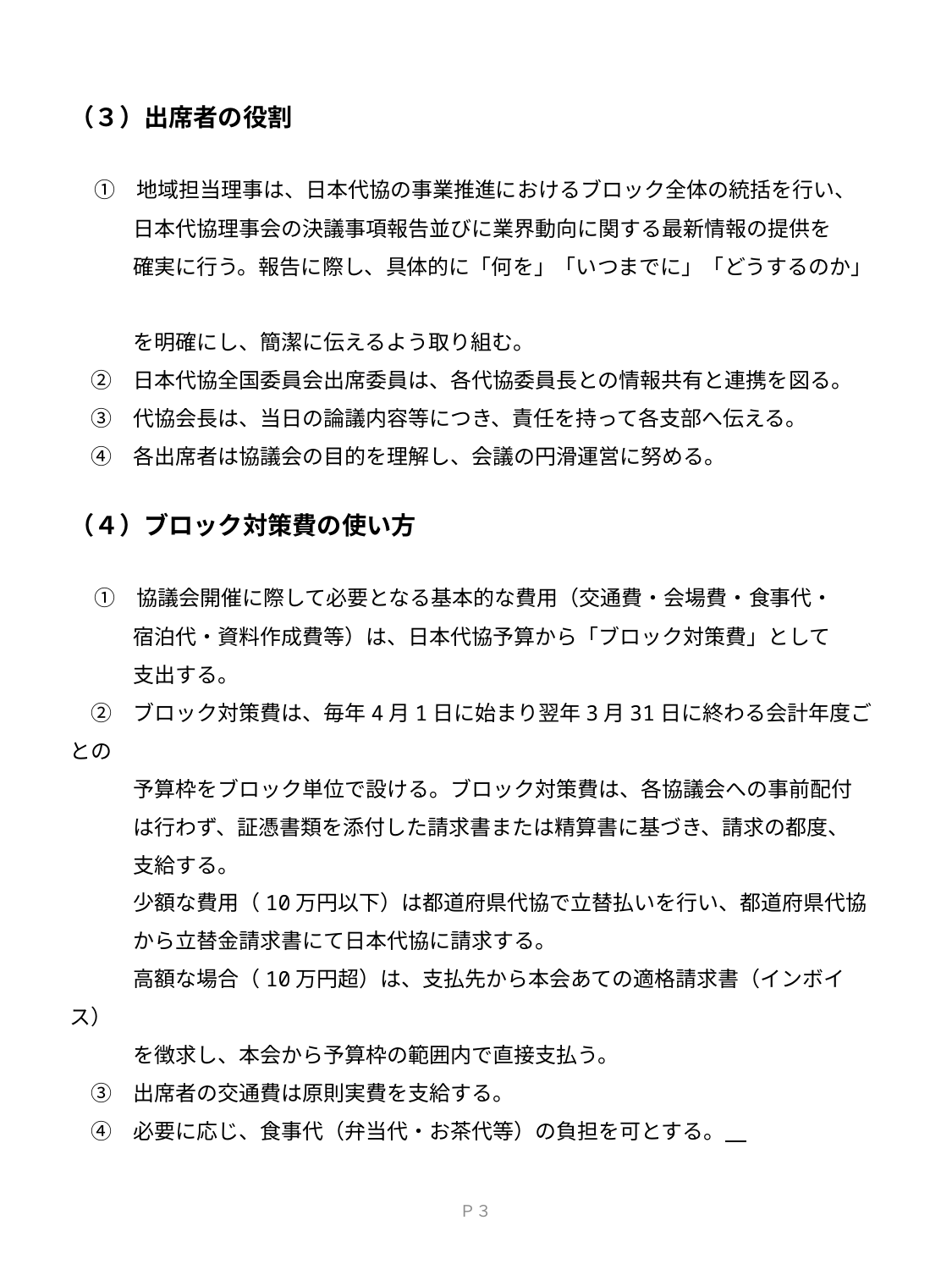

（３）出席者の役割

　①　地域担当理事は、日本代協の事業推進におけるブロック全体の統括を行い、
　　　日本代協理事会の決議事項報告並びに業界動向に関する最新情報の提供を
　　　確実に行う。報告に際し、具体的に「何を」「いつまでに」「どうするのか」
　　　を明確にし、簡潔に伝えるよう取り組む。
　②　日本代協全国委員会出席委員は、各代協委員長との情報共有と連携を図る。
　③　代協会長は、当日の論議内容等につき、責任を持って各支部へ伝える。
　④　各出席者は協議会の目的を理解し、会議の円滑運営に努める。

（４）ブロック対策費の使い方

　①　協議会開催に際して必要となる基本的な費用（交通費・会場費・食事代・
　　　宿泊代・資料作成費等）は、日本代協予算から「ブロック対策費」として
　　　支出する。
　②　ブロック対策費は、毎年4月1日に始まり翌年3月31日に終わる会計年度ごとの
　　　予算枠をブロック単位で設ける。ブロック対策費は、各協議会への事前配付
　　　は行わず、証憑書類を添付した請求書または精算書に基づき、請求の都度、
　　　支給する。
　　　少額な費用（10万円以下）は都道府県代協で立替払いを行い、都道府県代協
　　　から立替金請求書にて日本代協に請求する。
　　　高額な場合（10万円超）は、支払先から本会あての適格請求書（インボイス）
　　　を徴求し、本会から予算枠の範囲内で直接支払う。
　③　出席者の交通費は原則実費を支給する。
　④　必要に応じ、食事代（弁当代・お茶代等）の負担を可とする。
Ｐ３